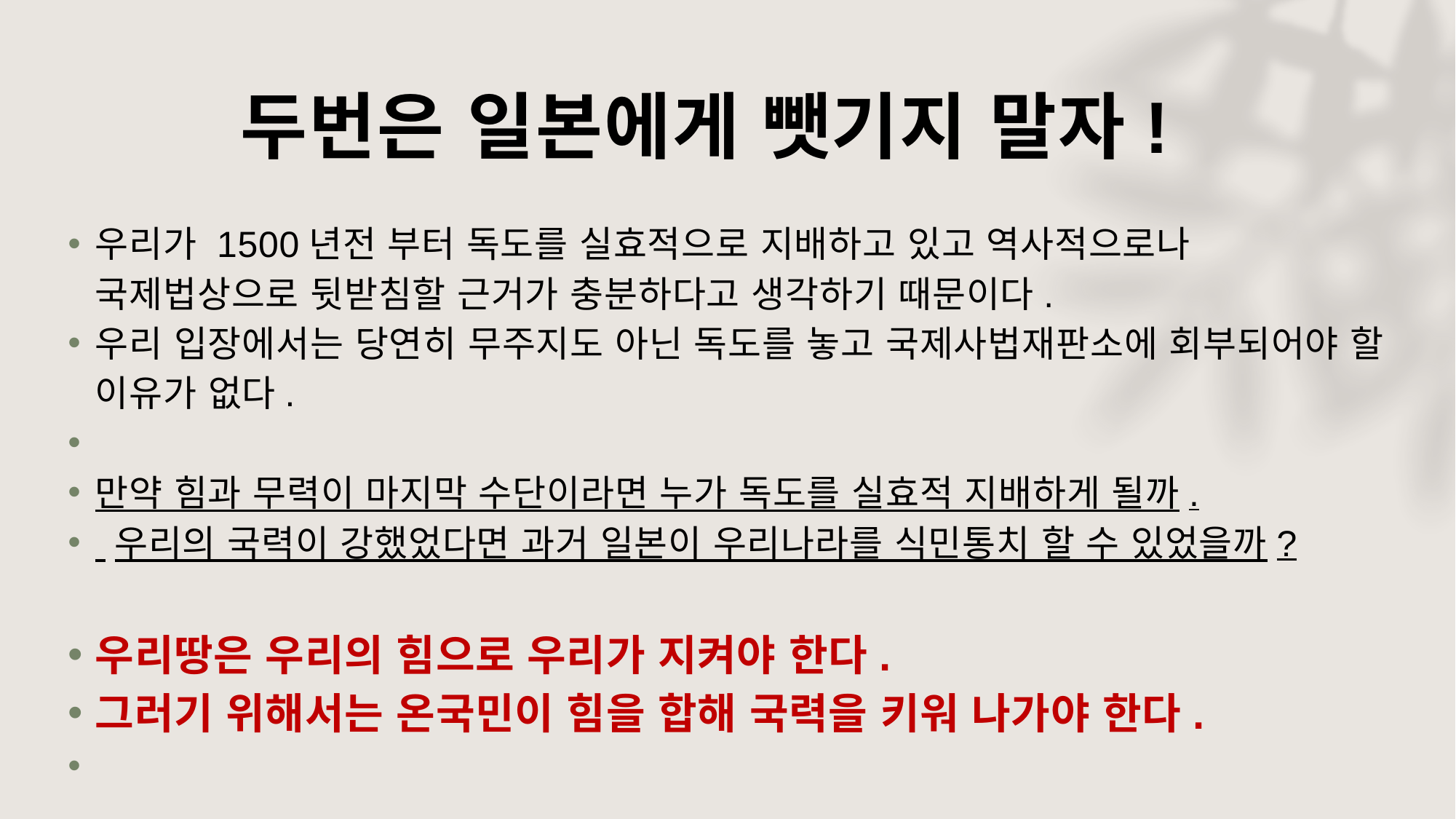

# 두번은 일본에게 뺏기지 말자!
우리가 1500년전 부터 독도를 실효적으로 지배하고 있고 역사적으로나 국제법상으로 뒷받침할 근거가 충분하다고 생각하기 때문이다.
우리 입장에서는 당연히 무주지도 아닌 독도를 놓고 국제사법재판소에 회부되어야 할 이유가 없다.

만약 힘과 무력이 마지막 수단이라면 누가 독도를 실효적 지배하게 될까.
 우리의 국력이 강했었다면 과거 일본이 우리나라를 식민통치 할 수 있었을까?

우리땅은 우리의 힘으로 우리가 지켜야 한다.
그러기 위해서는 온국민이 힘을 합해 국력을 키워 나가야 한다.